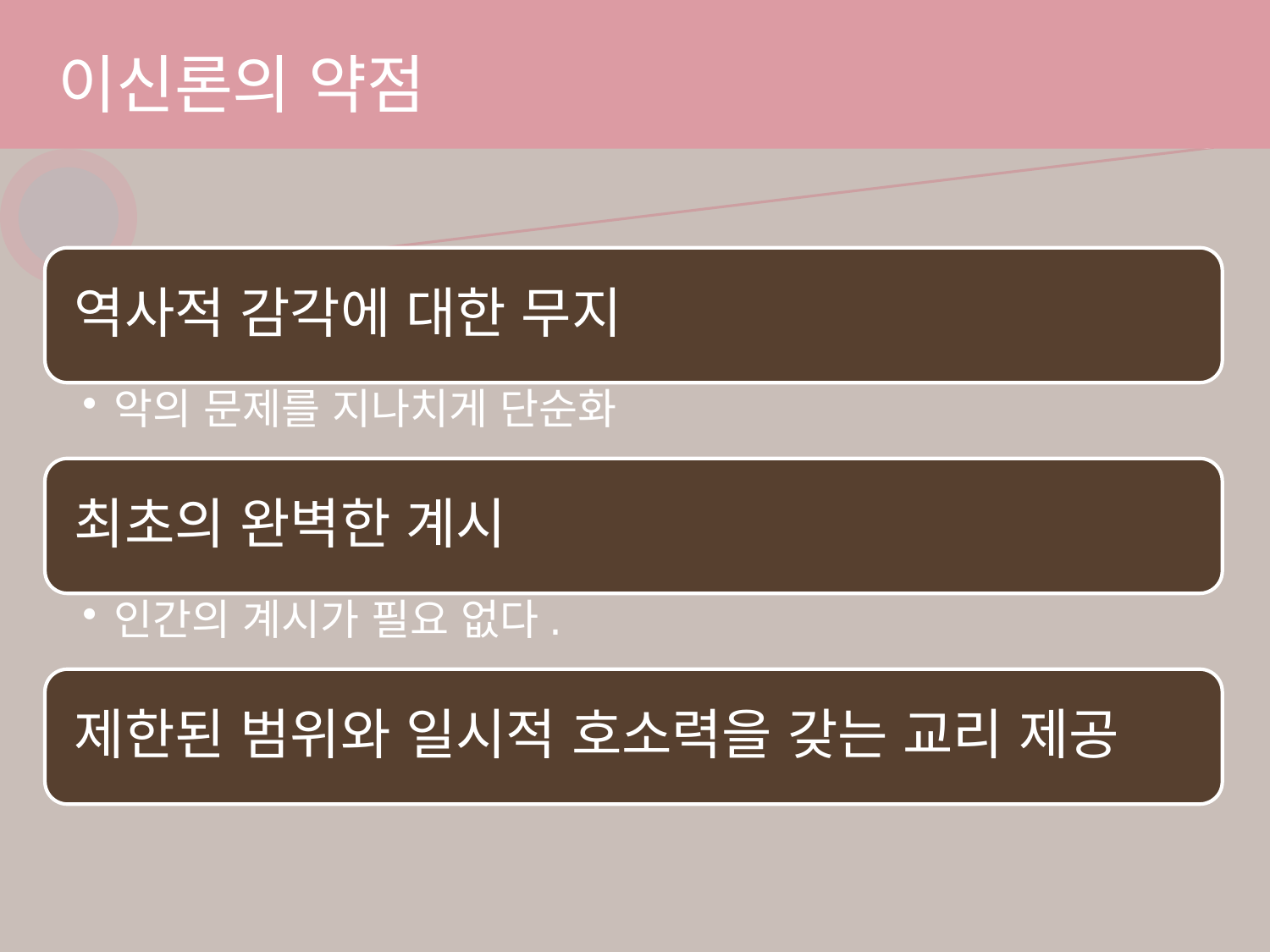

# 이신론의 약점
역사적 감각에 대한 무지
악의 문제를 지나치게 단순화
최초의 완벽한 계시
인간의 계시가 필요 없다.
제한된 범위와 일시적 호소력을 갖는 교리 제공